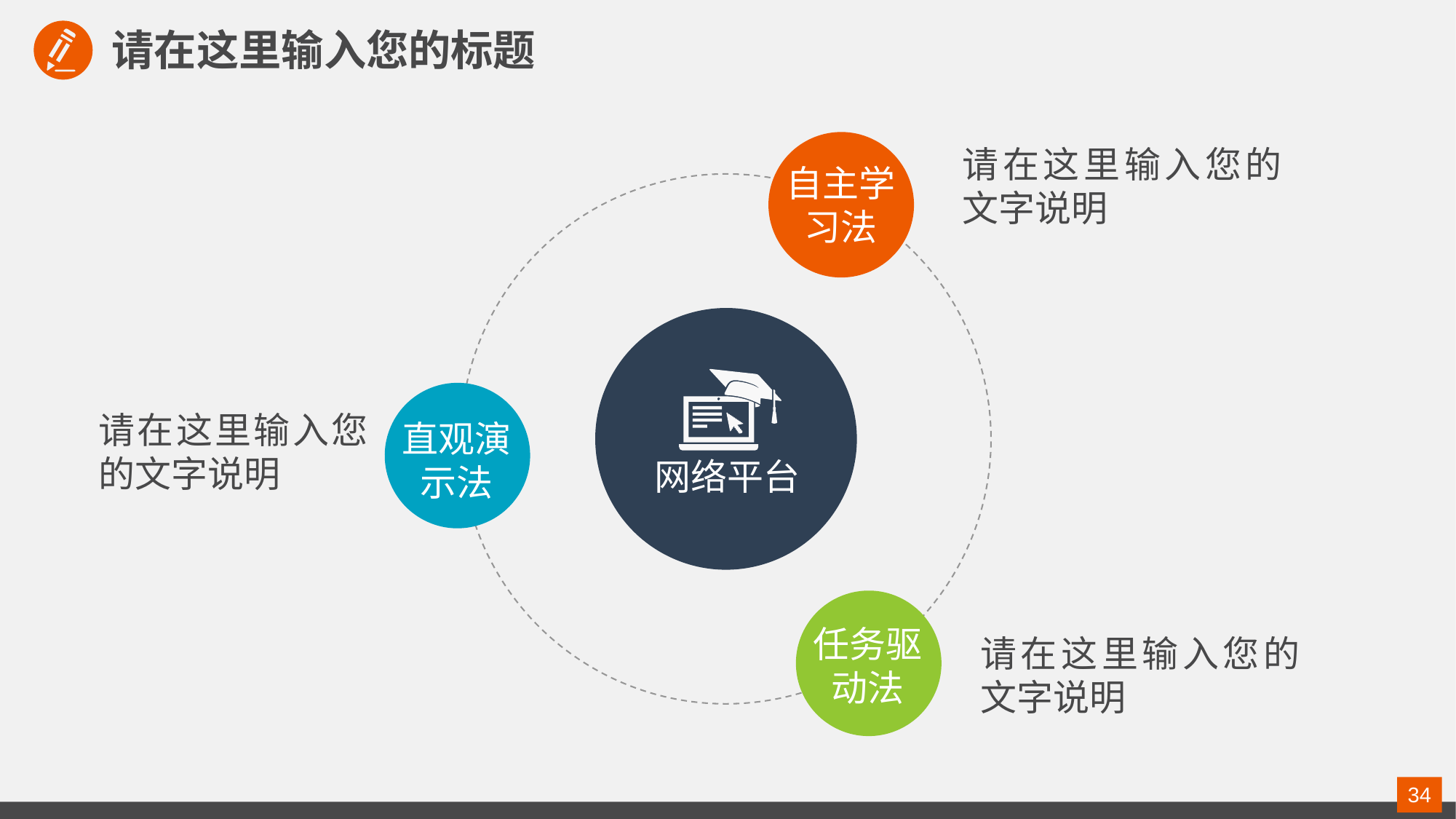

请在这里输入您的标题

请在这里输入您的文字说明
自主学习法

请在这里输入您的文字说明
直观演示法
网络平台

任务驱动法
请在这里输入您的文字说明